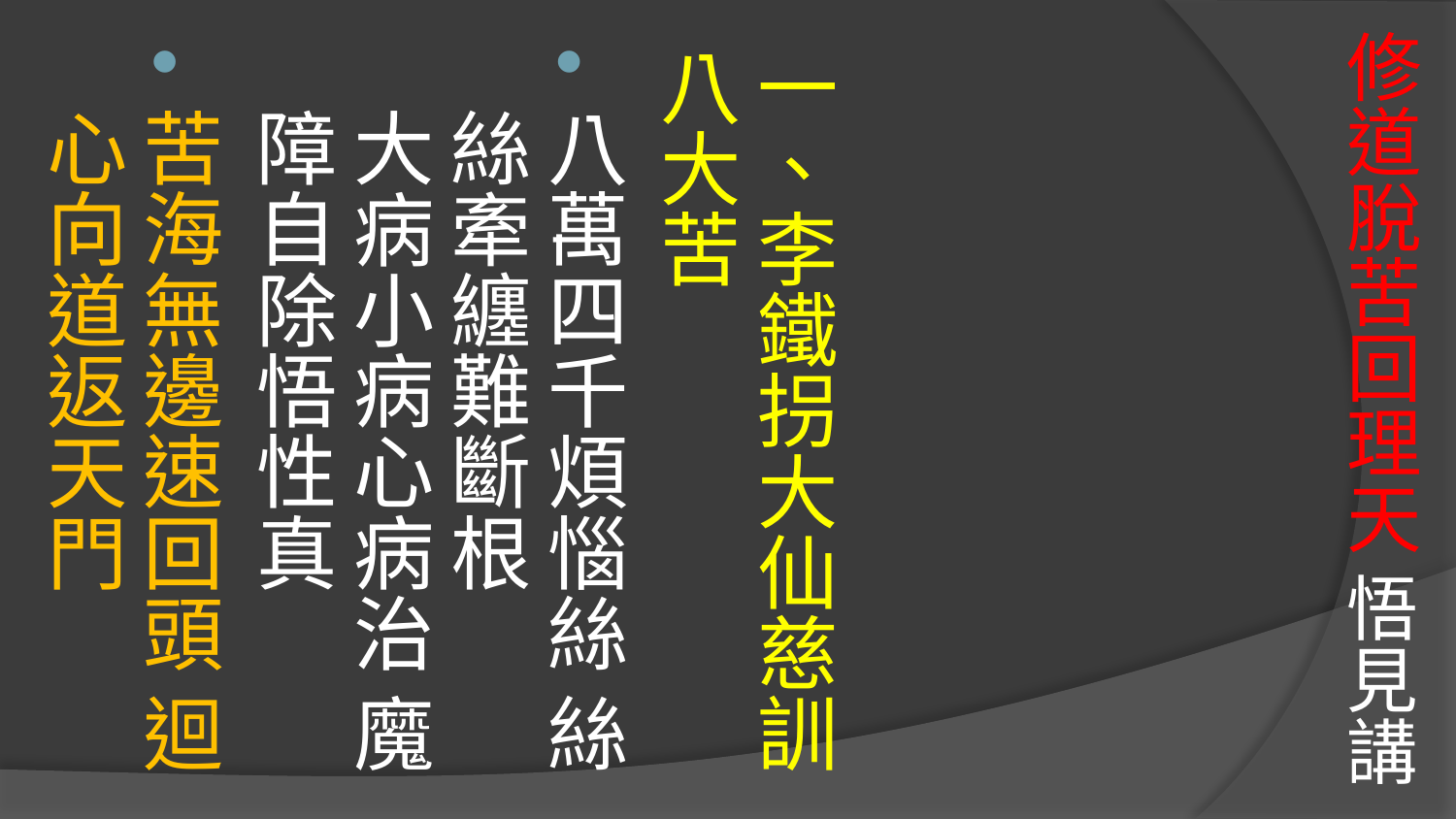

# 修道脫苦回理天 悟見講
一、李鐵拐大仙慈訓 八大苦
八萬四千煩惱絲 絲絲牽纏難斷根
大病小病心病治 魔障自除悟性真
苦海無邊速回頭 迴心向道返天門